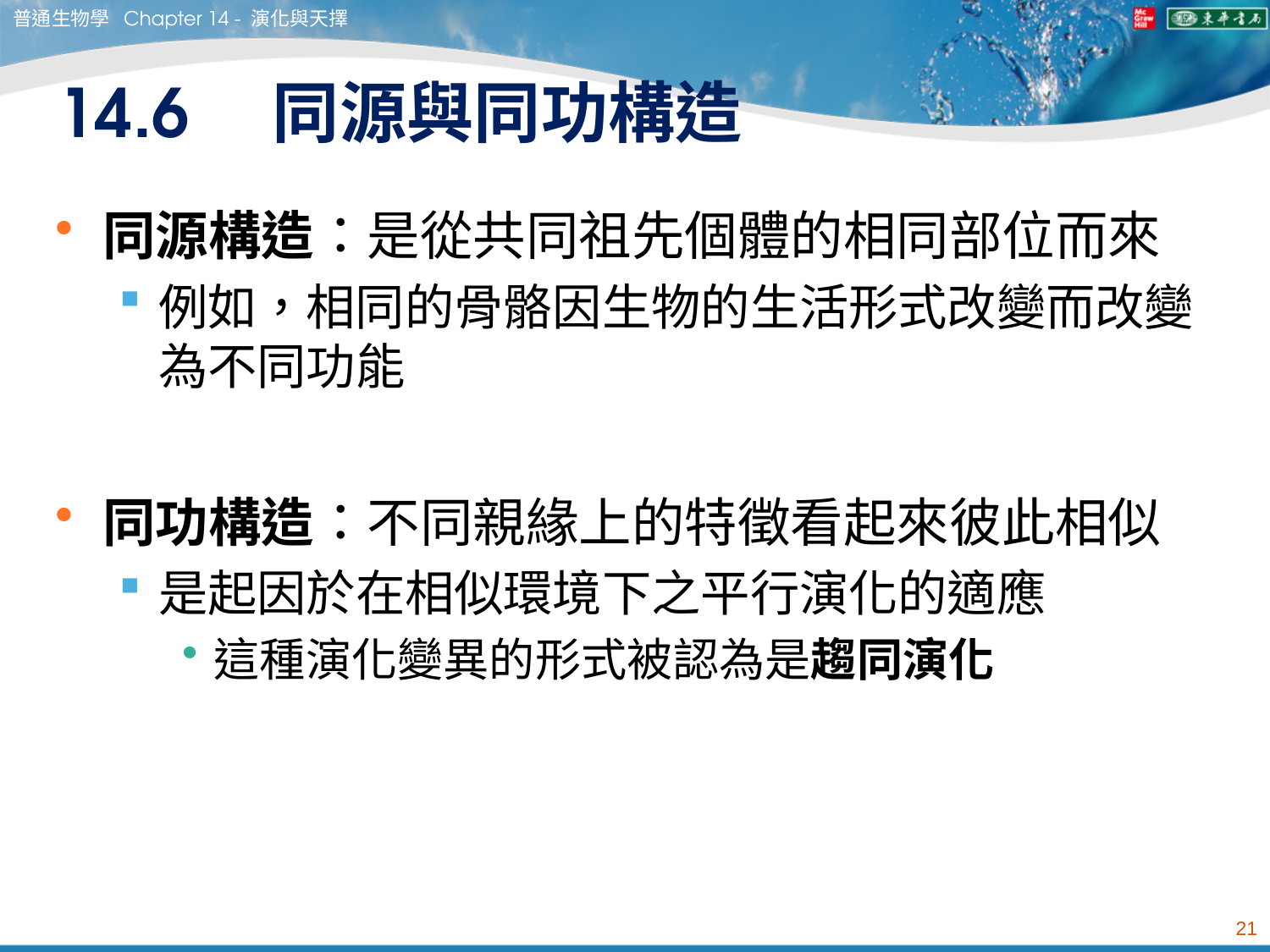

普通生物學  Chapter 14 - 演化與天擇
# 14.6　同源與同功構造
同源構造：是從共同祖先個體的相同部位而來
例如，相同的骨骼因生物的生活形式改變而改變為不同功能

同功構造：不同親緣上的特徵看起來彼此相似
是起因於在相似環境下之平行演化的適應
這種演化變異的形式被認為是趨同演化
21